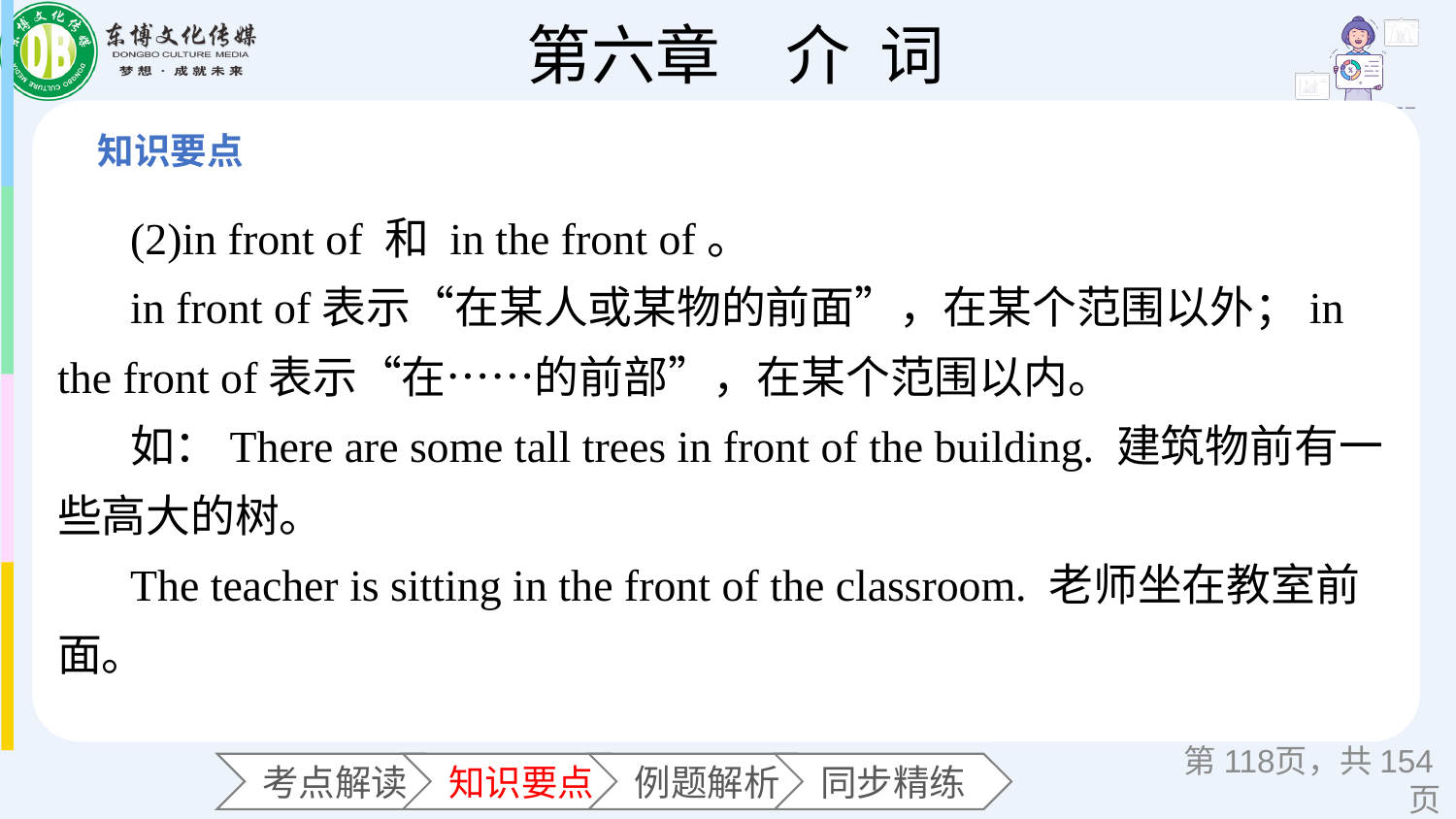

(2)in front of 和 in the front of。
in front of表示“在某人或某物的前面”，在某个范围以外；in the front of表示“在……的前部”，在某个范围以内。
如：There are some tall trees in front of the building. 建筑物前有一些高大的树。
The teacher is sitting in the front of the classroom. 老师坐在教室前面。
第118页，共154页